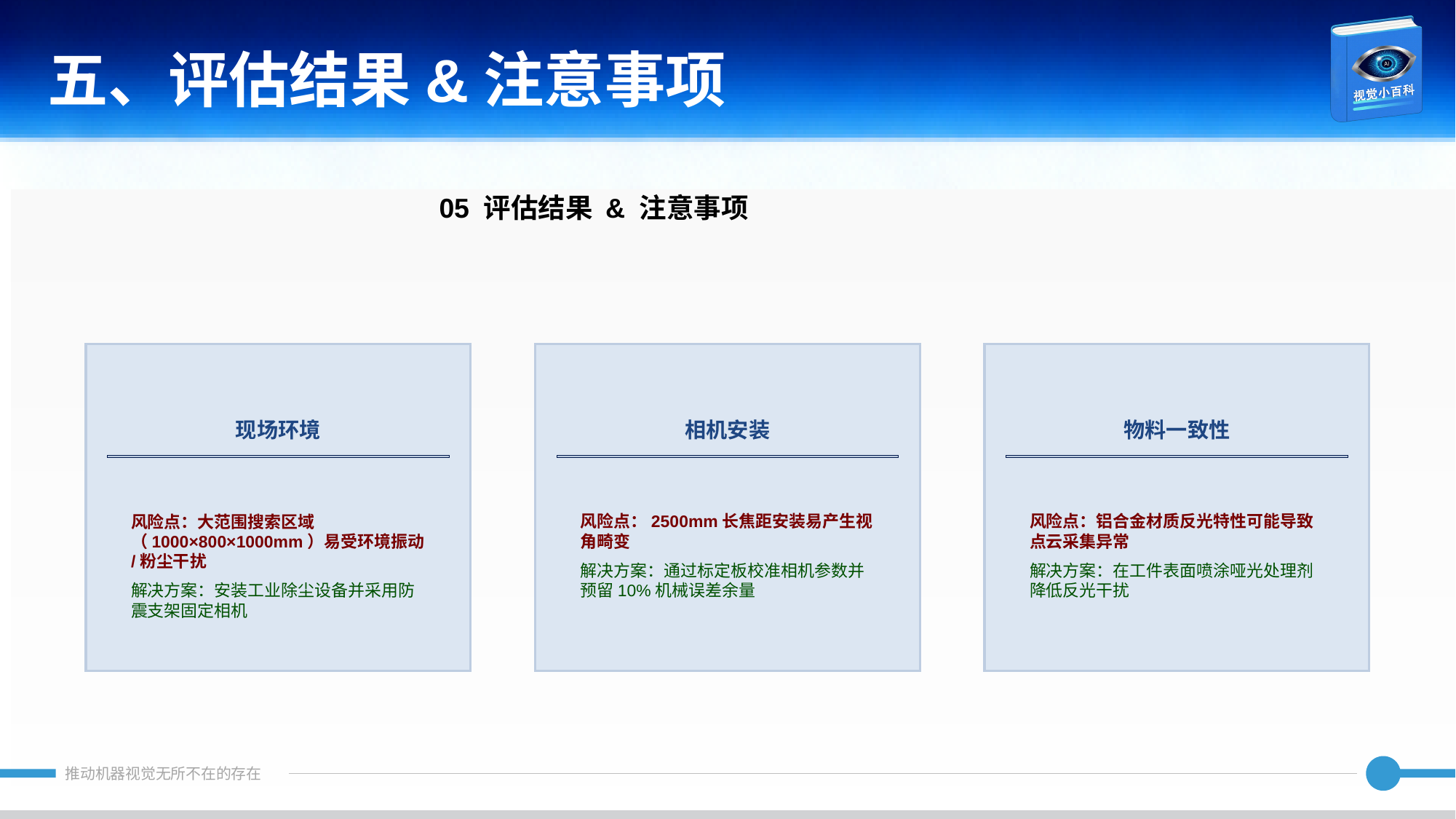

五、评估结果&注意事项

05 评估结果 & 注意事项

现场环境

相机安装

物料一致性

风险点：大范围搜索区域（1000×800×1000mm）易受环境振动/粉尘干扰
解决方案：安装工业除尘设备并采用防震支架固定相机

风险点：2500mm长焦距安装易产生视角畸变
解决方案：通过标定板校准相机参数并预留10%机械误差余量

风险点：铝合金材质反光特性可能导致点云采集异常
解决方案：在工件表面喷涂哑光处理剂降低反光干扰
11